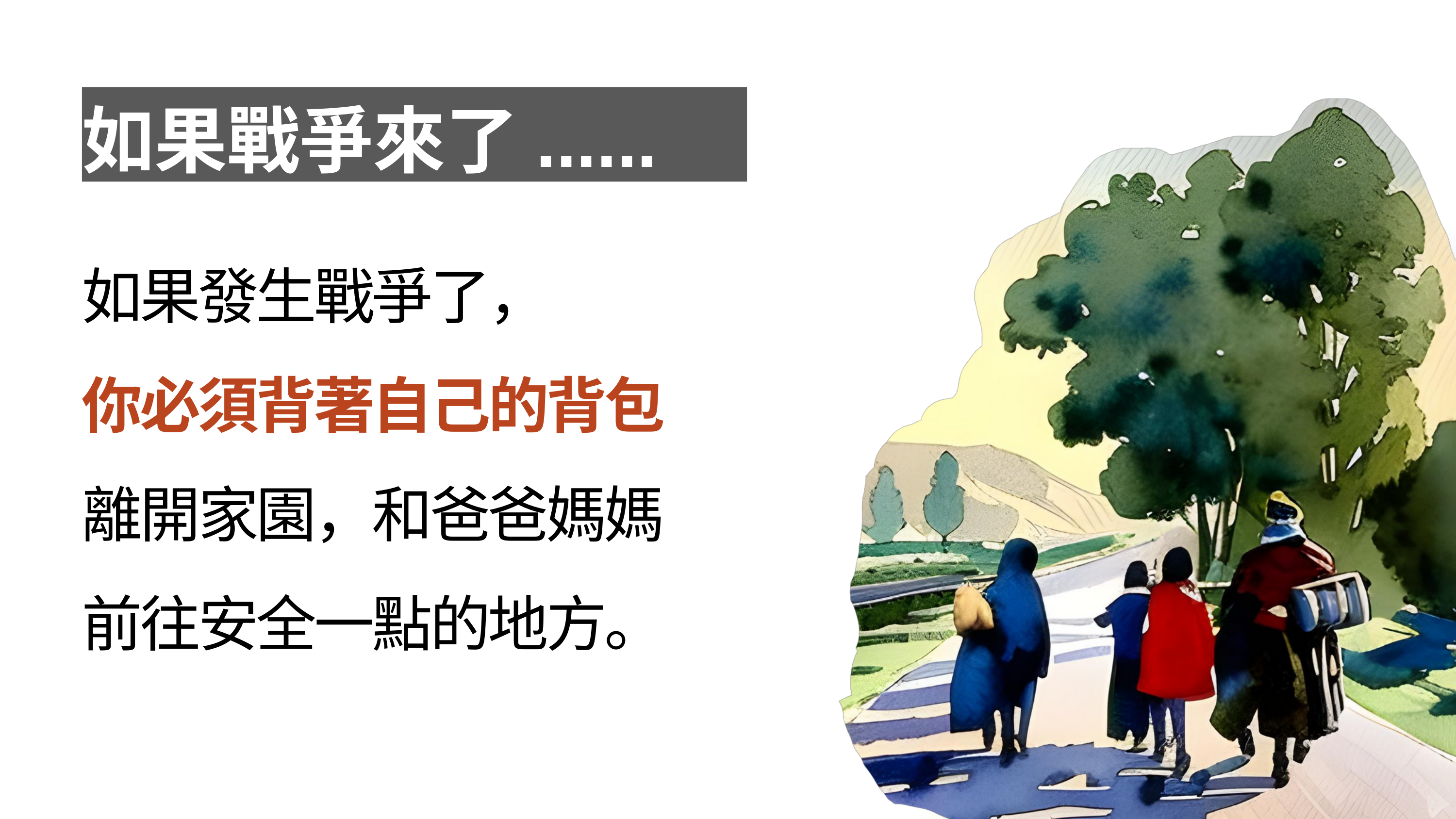

如果戰爭來了......

如果發生戰爭了，
你必須背󠇡著自己的背󠇡包
離開家園，和󠇡爸爸󠇡媽媽󠇡
前往安全一󠇢點的地方。